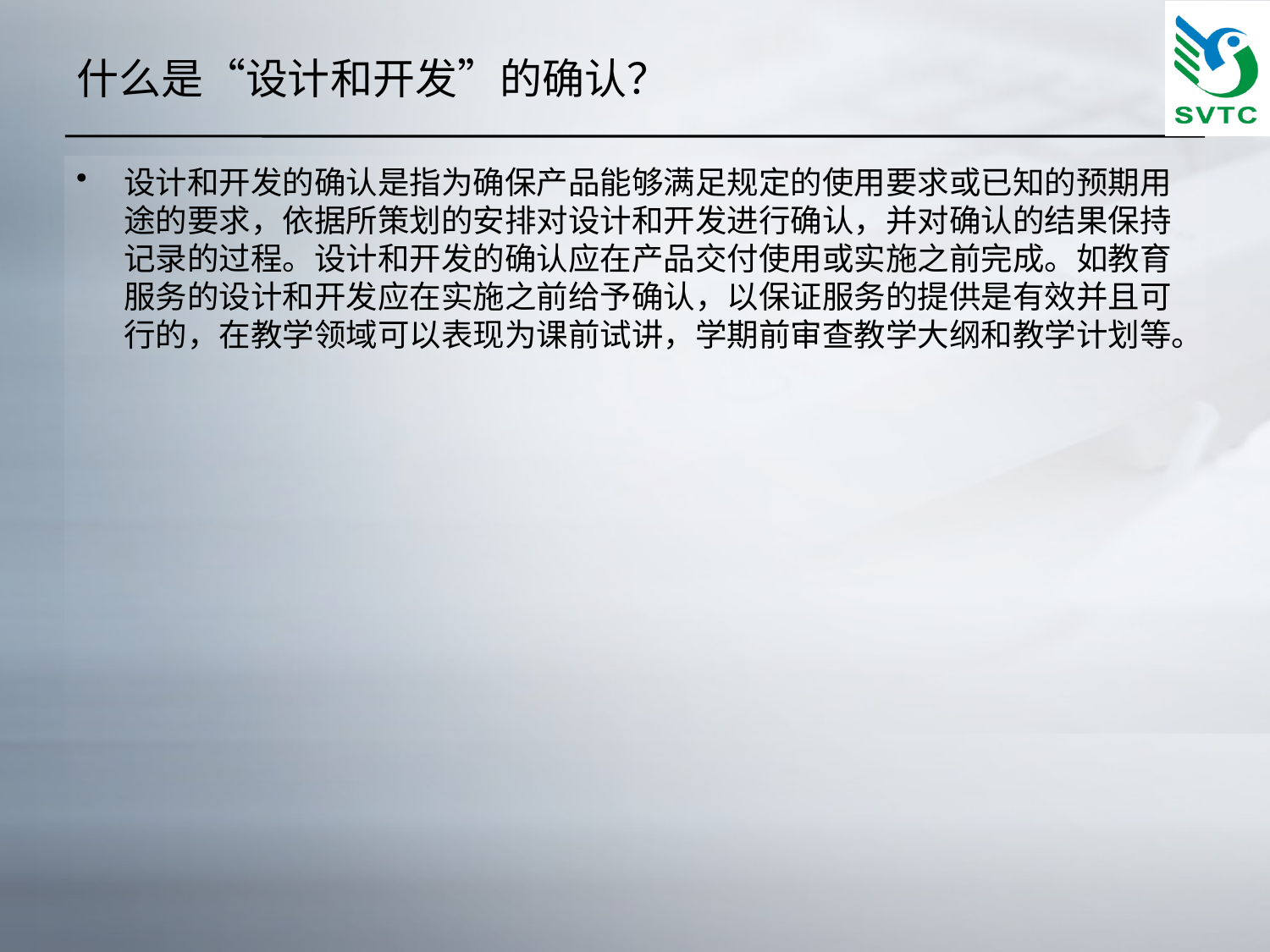

# 什么是“设计和开发”的确认？
设计和开发的确认是指为确保产品能够满足规定的使用要求或已知的预期用途的要求，依据所策划的安排对设计和开发进行确认，并对确认的结果保持记录的过程。设计和开发的确认应在产品交付使用或实施之前完成。如教育服务的设计和开发应在实施之前给予确认，以保证服务的提供是有效并且可行的，在教学领域可以表现为课前试讲，学期前审查教学大纲和教学计划等。